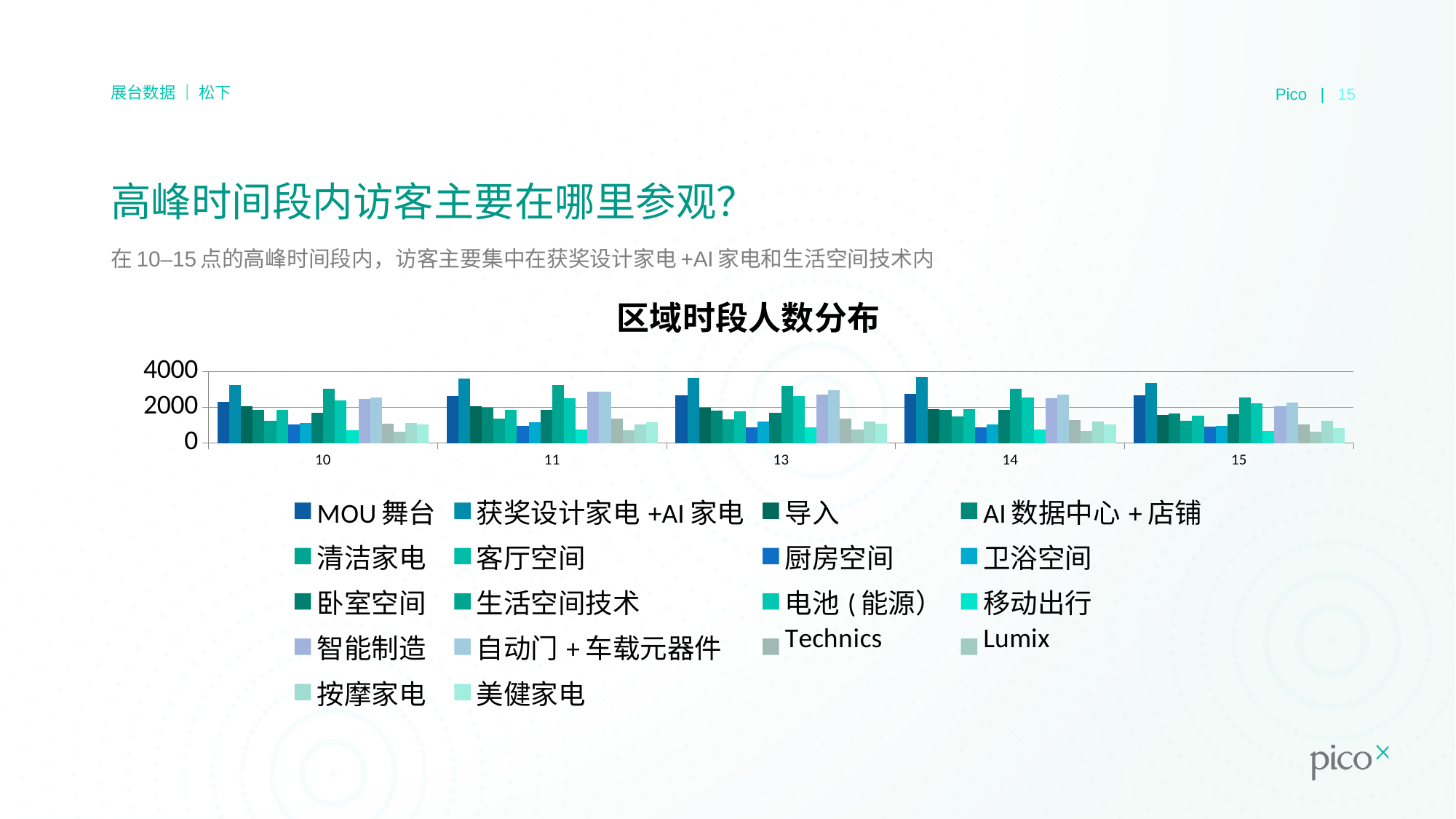

Pico   |
15
展台数据 ｜ 松下
# 高峰时间段内访客主要在哪里参观？
在10–15点的高峰时间段内，访客主要集中在获奖设计家电+AI家电和生活空间技术内

### Chart: 区域时段人数分布

| Category | MOU舞台 | 获奖设计家电+AI家电 | 导入 | AI数据中心+店铺 | 清洁家电 | 客厅空间 | 厨房空间 | 卫浴空间 | 卧室空间 | 生活空间技术 | 电池(能源） | 移动出行 | 智能制造 | 自动门+车载元器件 | Technics | Lumix | 按摩家电 | 美健家电 |
|---|---|---|---|---|---|---|---|---|---|---|---|---|---|---|---|---|---|---|
| 10 | 2281.0 | 3228.0 | 2065.0 | 1873.0 | 1234.0 | 1858.0 | 1054.0 | 1119.0 | 1672.0 | 3041.0 | 2397.0 | 712.0 | 2458.0 | 2545.0 | 1088.0 | 645.0 | 1108.0 | 1057.0 |
| 11 | 2618.0 | 3613.0 | 2070.0 | 1987.0 | 1347.0 | 1833.0 | 963.0 | 1145.0 | 1852.0 | 3237.0 | 2487.0 | 761.0 | 2858.0 | 2854.0 | 1343.0 | 717.0 | 1032.0 | 1178.0 |
| 13 | 2676.0 | 3647.0 | 1981.0 | 1806.0 | 1322.0 | 1762.0 | 856.0 | 1219.0 | 1695.0 | 3201.0 | 2606.0 | 873.0 | 2726.0 | 2966.0 | 1352.0 | 751.0 | 1188.0 | 1089.0 |
| 14 | 2768.0 | 3692.0 | 1889.0 | 1867.0 | 1466.0 | 1898.0 | 868.0 | 1046.0 | 1864.0 | 3036.0 | 2555.0 | 748.0 | 2503.0 | 2700.0 | 1287.0 | 689.0 | 1181.0 | 1048.0 |
| 15 | 2683.0 | 3357.0 | 1586.0 | 1643.0 | 1257.0 | 1521.0 | 922.0 | 951.0 | 1605.0 | 2535.0 | 2237.0 | 660.0 | 2074.0 | 2252.0 | 1051.0 | 613.0 | 1233.0 | 838.0 |